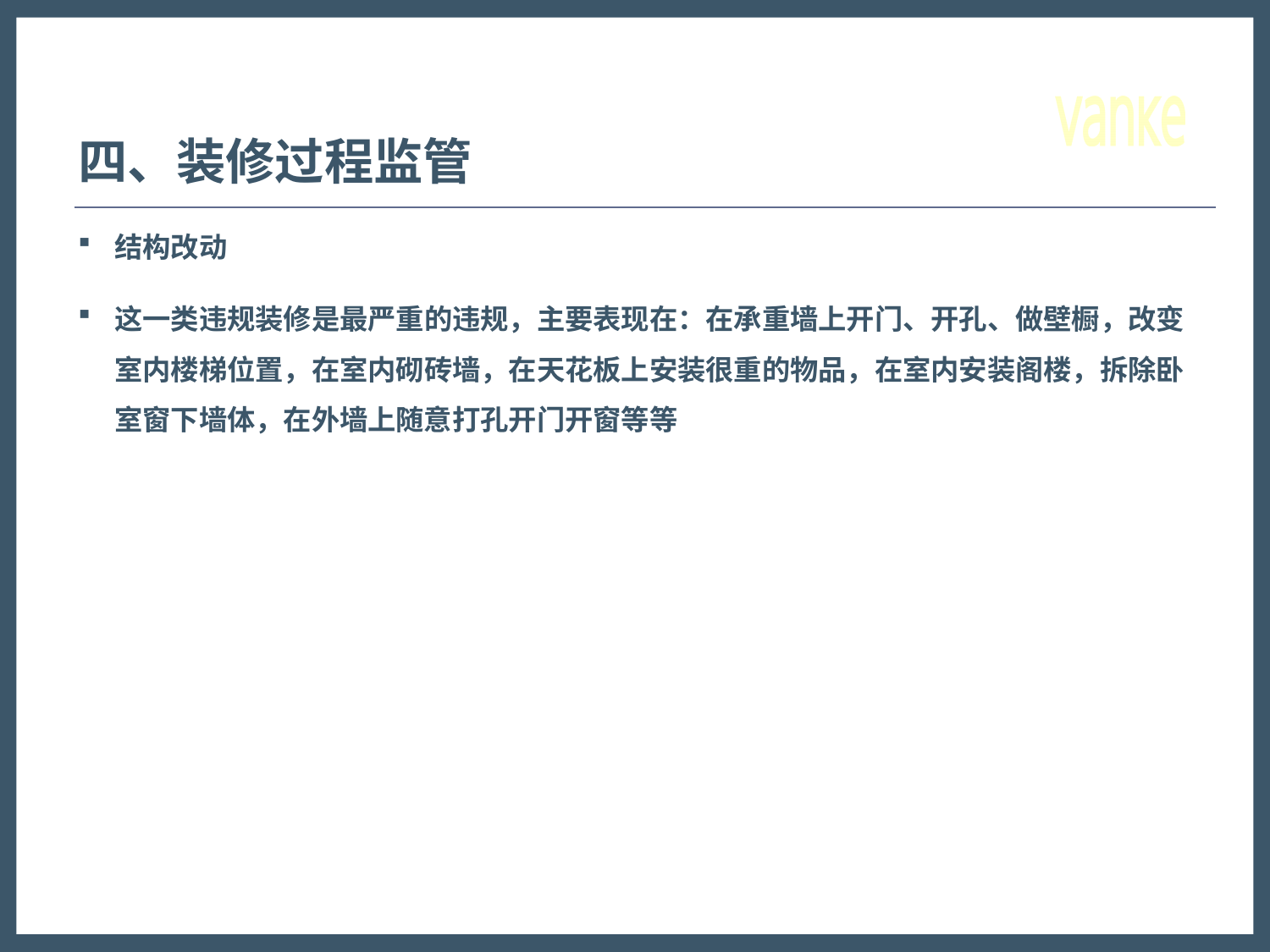

# 四、装修过程监管
结构改动
这一类违规装修是最严重的违规，主要表现在：在承重墙上开门、开孔、做壁橱，改变室内楼梯位置，在室内砌砖墙，在天花板上安装很重的物品，在室内安装阁楼，拆除卧室窗下墙体，在外墙上随意打孔开门开窗等等